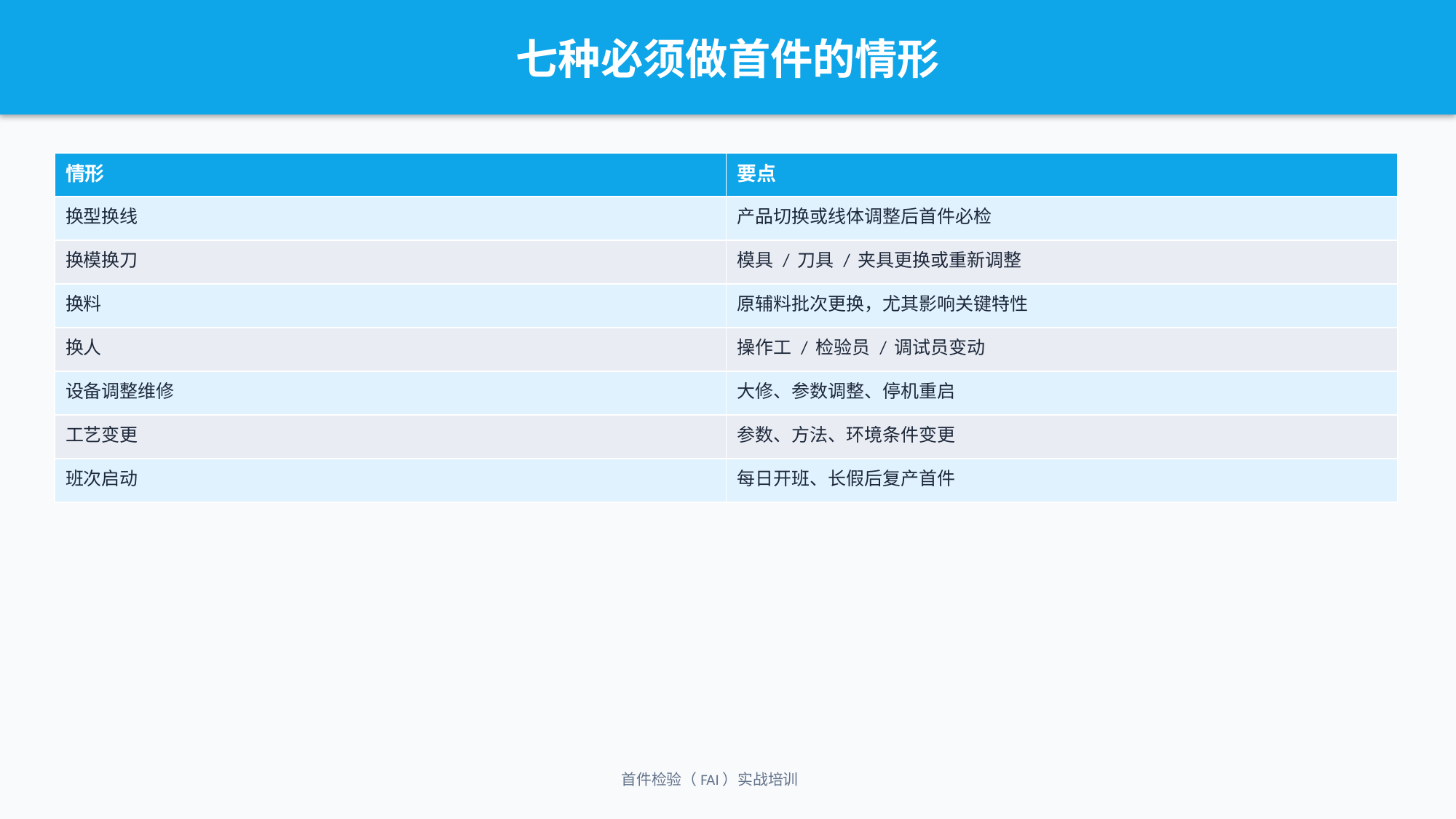

七种必须做首件的情形
| 情形 | 要点 |
| --- | --- |
| 换型换线 | 产品切换或线体调整后首件必检 |
| 换模换刀 | 模具 / 刀具 / 夹具更换或重新调整 |
| 换料 | 原辅料批次更换，尤其影响关键特性 |
| 换人 | 操作工 / 检验员 / 调试员变动 |
| 设备调整维修 | 大修、参数调整、停机重启 |
| 工艺变更 | 参数、方法、环境条件变更 |
| 班次启动 | 每日开班、长假后复产首件 |
首件检验（FAI）实战培训